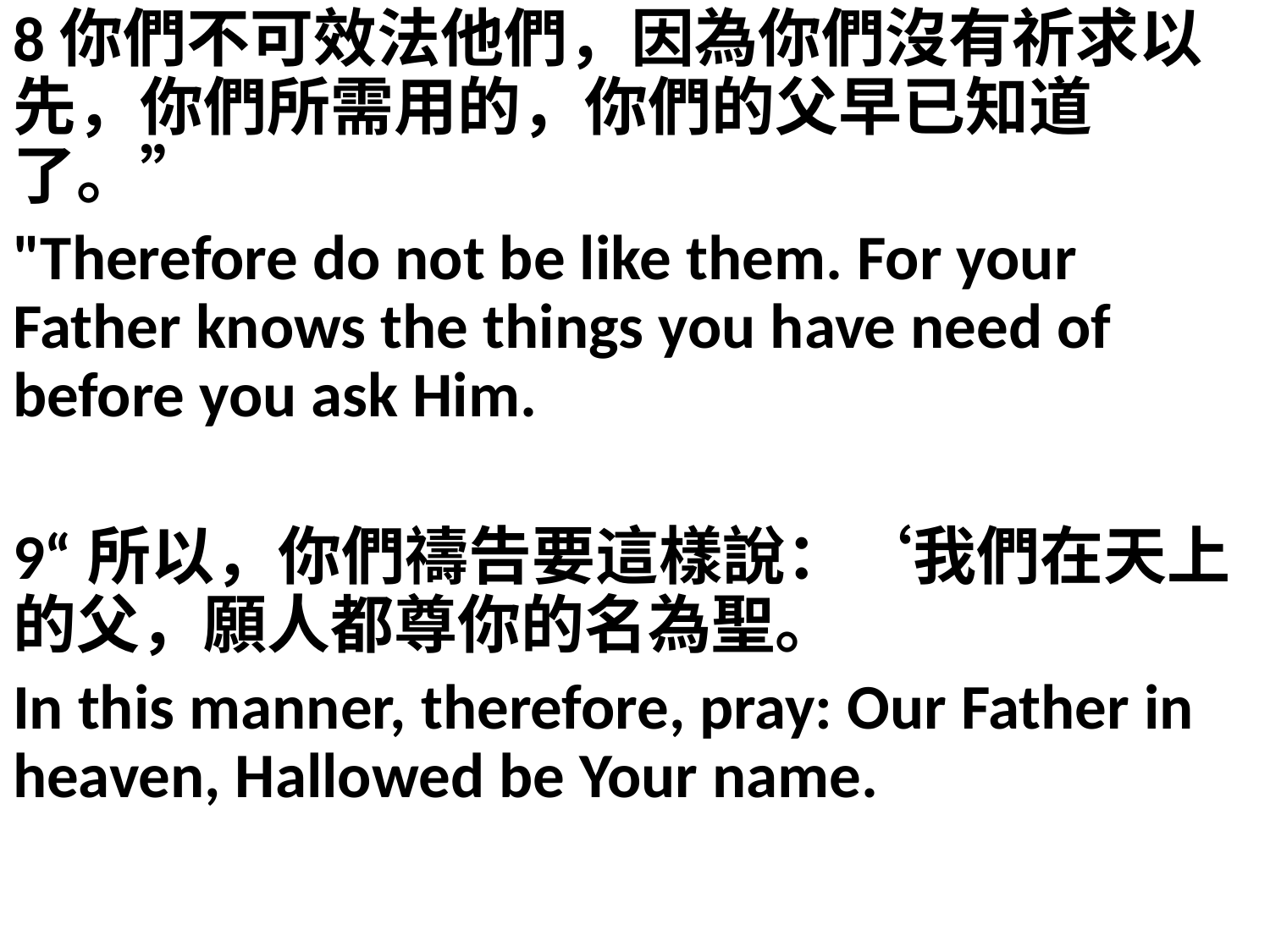

8你們不可效法他們，因為你們沒有祈求以先，你們所需用的，你們的父早已知道了。”
"Therefore do not be like them. For your Father knows the things you have need of before you ask Him.

9“所以，你們禱告要這樣說：‘我們在天上的父，願人都尊你的名為聖。
In this manner, therefore, pray: Our Father in heaven, Hallowed be Your name.